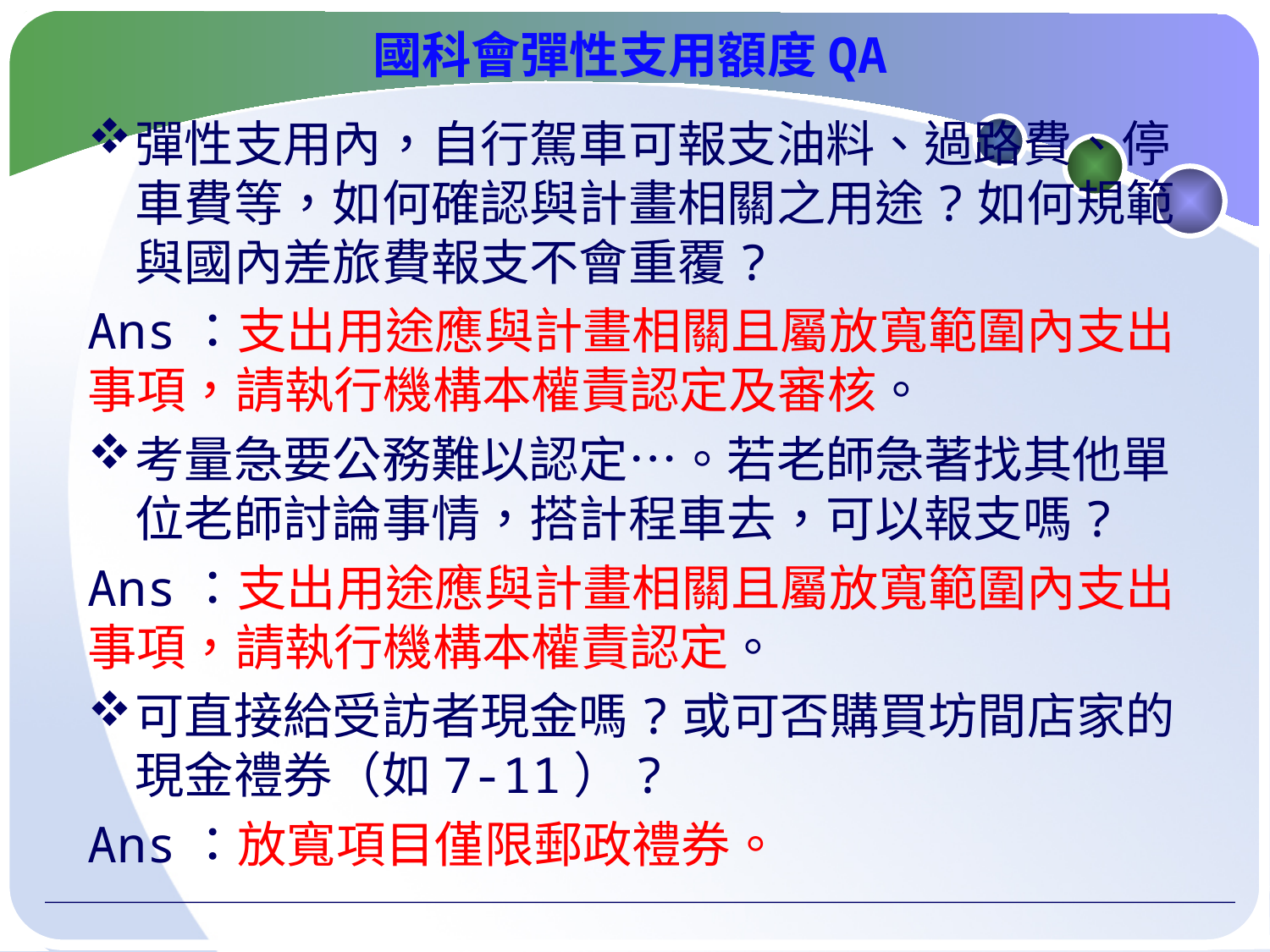

# 國科會彈性支用額度QA
彈性支用內，自行駕車可報支油料、過路費、停車費等，如何確認與計畫相關之用途?如何規範與國內差旅費報支不會重覆?
Ans：支出用途應與計畫相關且屬放寬範圍內支出事項，請執行機構本權責認定及審核。
考量急要公務難以認定…。若老師急著找其他單位老師討論事情，搭計程車去，可以報支嗎?
Ans：支出用途應與計畫相關且屬放寬範圍內支出事項，請執行機構本權責認定。
可直接給受訪者現金嗎?或可否購買坊間店家的現金禮券（如7-11）?
Ans：放寬項目僅限郵政禮券。